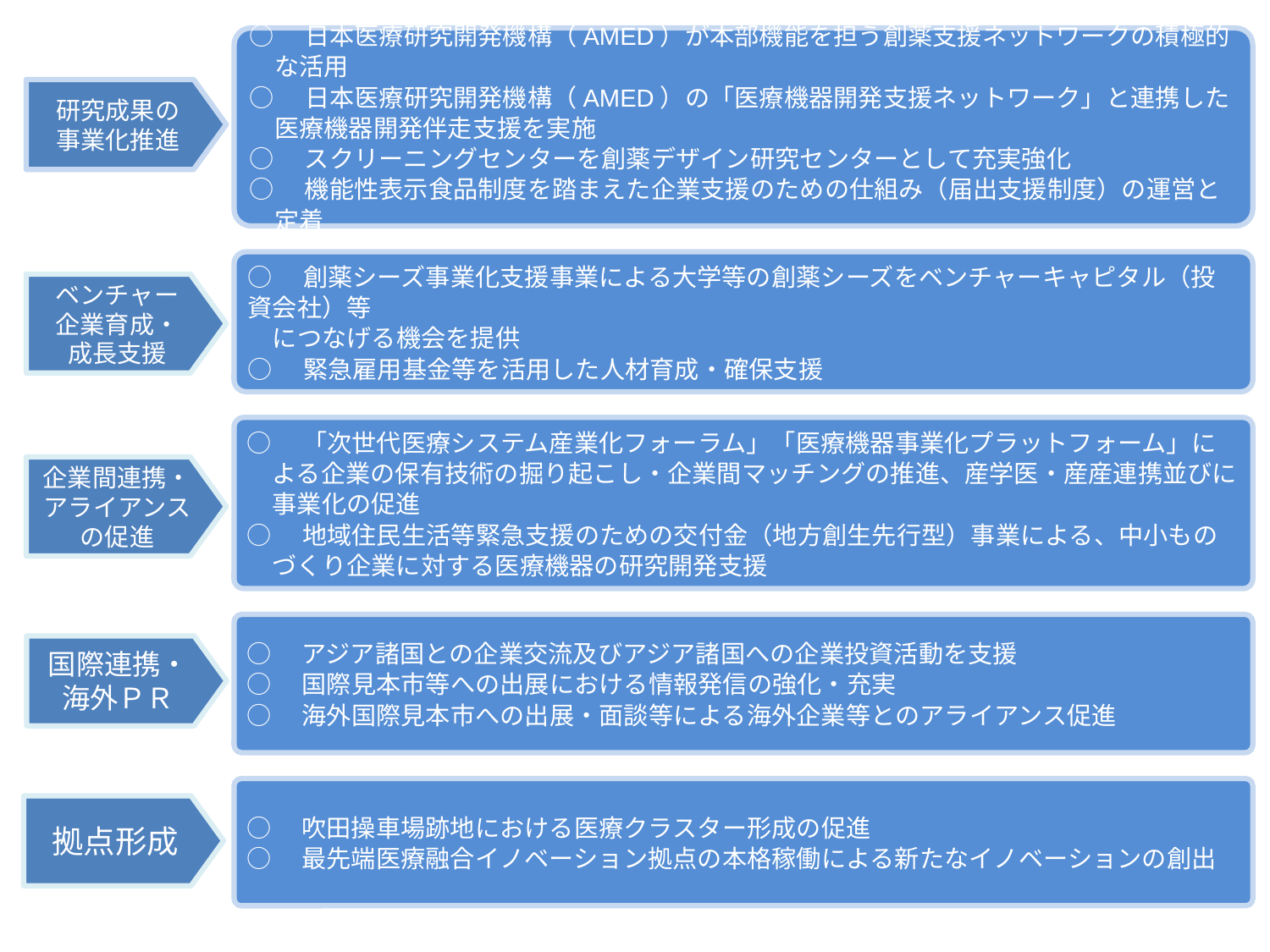

○　日本医療研究開発機構（AMED）が本部機能を担う創薬支援ネットワークの積極的な活用
○　日本医療研究開発機構（AMED）の「医療機器開発支援ネットワーク」と連携した医療機器開発伴走支援を実施
○　スクリーニングセンターを創薬デザイン研究センターとして充実強化
○　機能性表示食品制度を踏まえた企業支援のための仕組み（届出支援制度）の運営と定着
研究成果の
事業化推進
○　創薬シーズ事業化支援事業による大学等の創薬シーズをベンチャーキャピタル（投資会社）等
　につなげる機会を提供
○　緊急雇用基金等を活用した人材育成・確保支援
ベンチャー
企業育成・
成長支援
○　「次世代医療システム産業化フォーラム」「医療機器事業化プラットフォーム」による企業の保有技術の掘り起こし・企業間マッチングの推進、産学医・産産連携並びに事業化の促進
○　地域住民生活等緊急支援のための交付金（地方創生先行型）事業による、中小ものづくり企業に対する医療機器の研究開発支援
企業間連携・
アライアンス
の促進
○　アジア諸国との企業交流及びアジア諸国への企業投資活動を支援
○　国際見本市等への出展における情報発信の強化・充実
○　海外国際見本市への出展・面談等による海外企業等とのアライアンス促進
国際連携・
海外ＰＲ
○　吹田操車場跡地における医療クラスター形成の促進
○　最先端医療融合イノベーション拠点の本格稼働による新たなイノベーションの創出
拠点形成